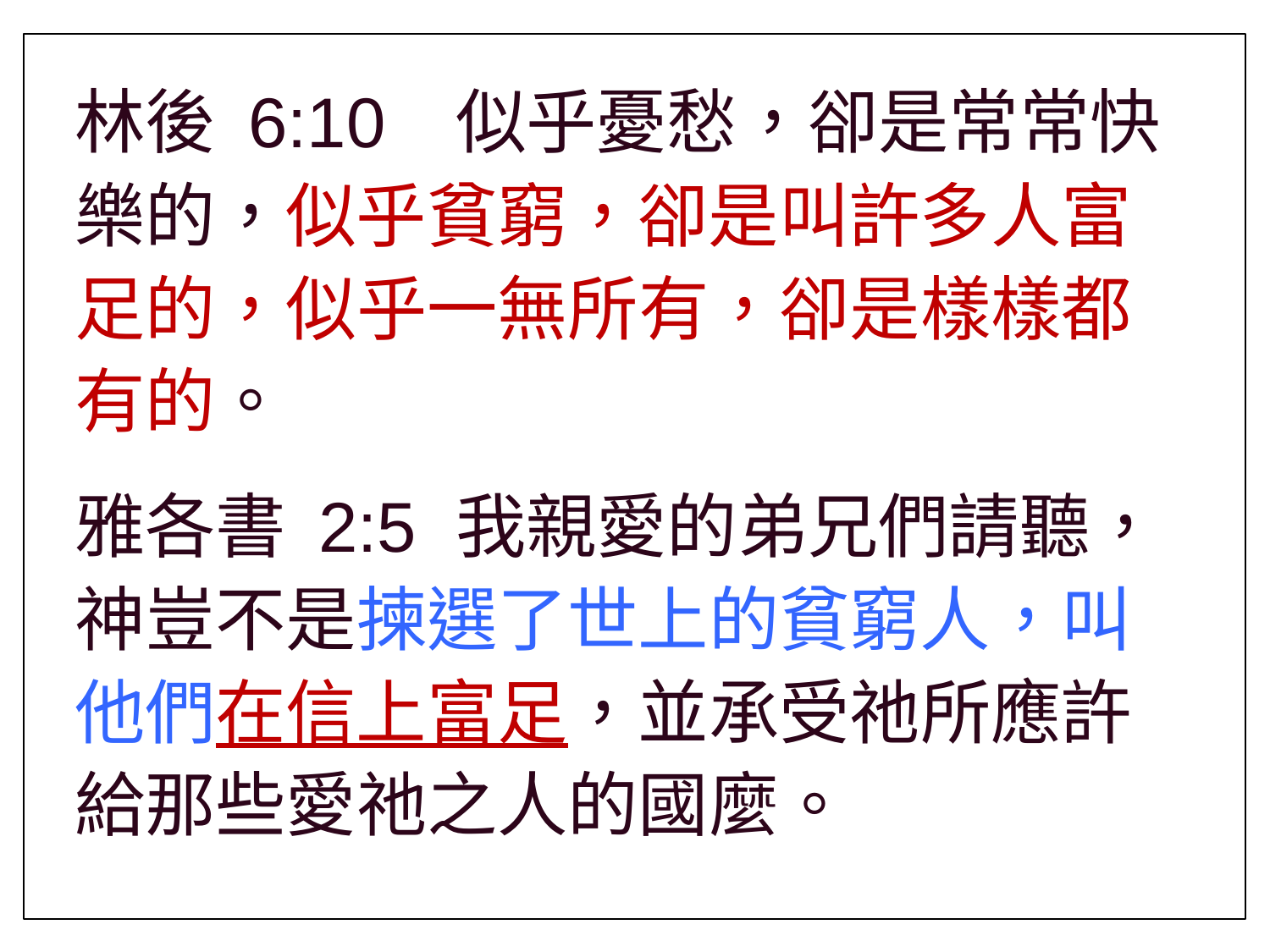

林後 6:10 	似乎憂愁，卻是常常快樂的，似乎貧窮，卻是叫許多人富足的，似乎一無所有，卻是樣樣都有的。
雅各書 2:5 	我親愛的弟兄們請聽，神豈不是揀選了世上的貧窮人，叫他們在信上富足，並承受祂所應許給那些愛祂之人的國麼。